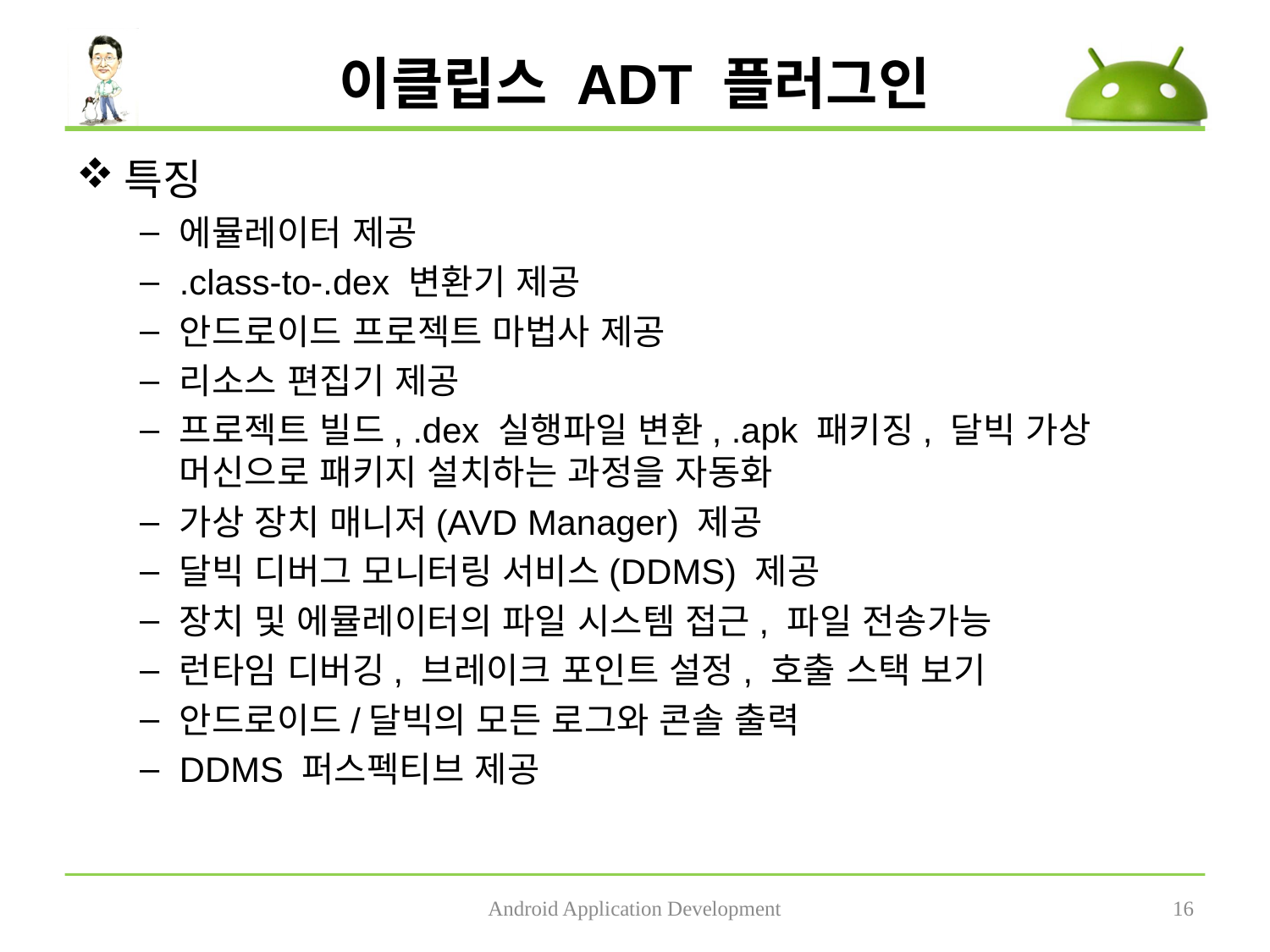

# 이클립스 ADT 플러그인
특징
에뮬레이터 제공
.class-to-.dex 변환기 제공
안드로이드 프로젝트 마법사 제공
리소스 편집기 제공
프로젝트 빌드, .dex 실행파일 변환, .apk 패키징, 달빅 가상 머신으로 패키지 설치하는 과정을 자동화
가상 장치 매니저(AVD Manager) 제공
달빅 디버그 모니터링 서비스(DDMS) 제공
장치 및 에뮬레이터의 파일 시스템 접근, 파일 전송가능
런타임 디버깅, 브레이크 포인트 설정, 호출 스택 보기
안드로이드/달빅의 모든 로그와 콘솔 출력
DDMS 퍼스펙티브 제공
Android Application Development
16